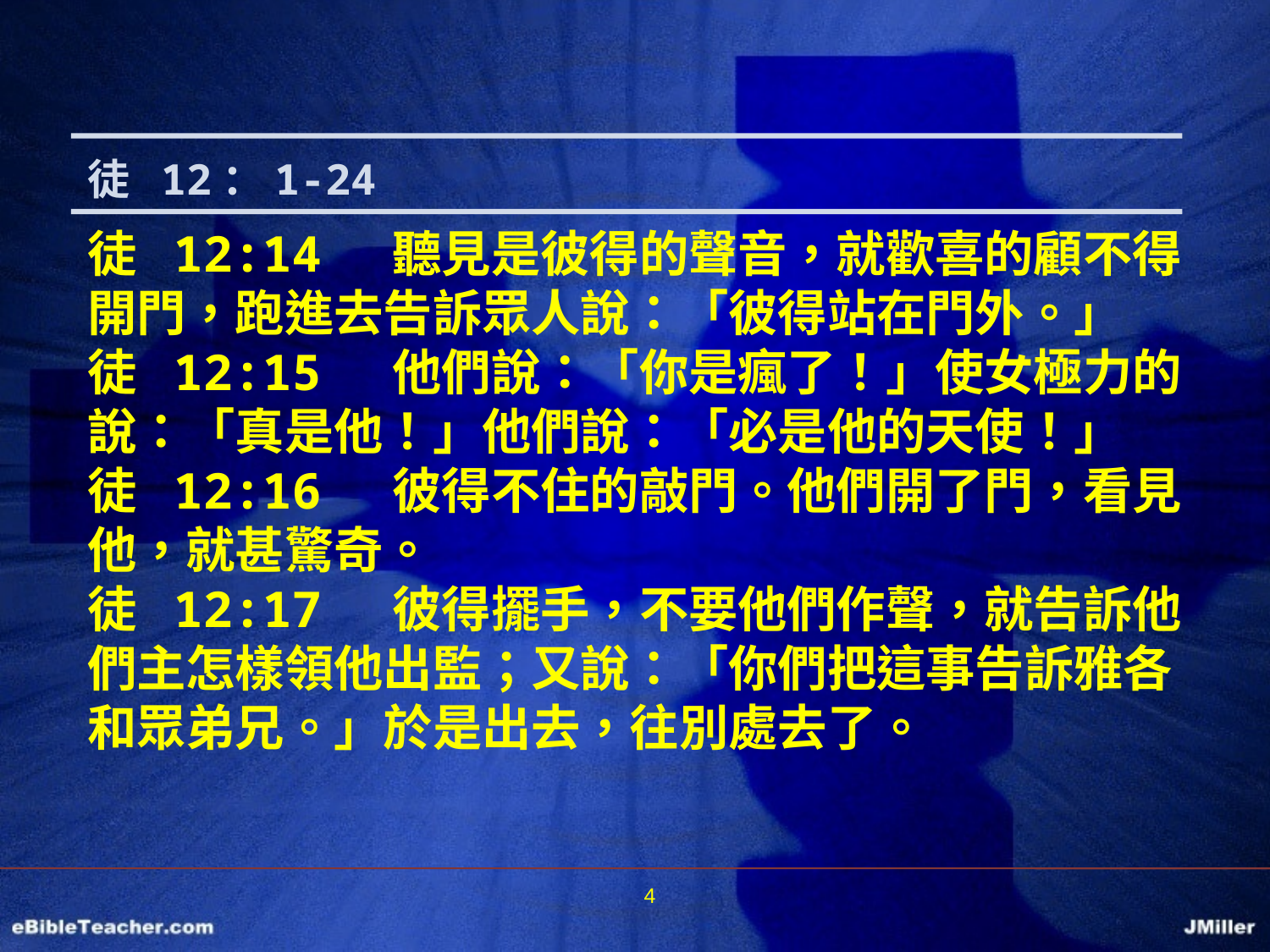

徒 12：1-24
徒 12:14  聽見是彼得的聲音，就歡喜的顧不得開門，跑進去告訴眾人說：「彼得站在門外。」
徒 12:15  他們說：「你是瘋了！」使女極力的說：「真是他！」他們說：「必是他的天使！」
徒 12:16  彼得不住的敲門。他們開了門，看見他，就甚驚奇。
徒 12:17  彼得擺手，不要他們作聲，就告訴他們主怎樣領他出監；又說：「你們把這事告訴雅各和眾弟兄。」於是出去，往別處去了。